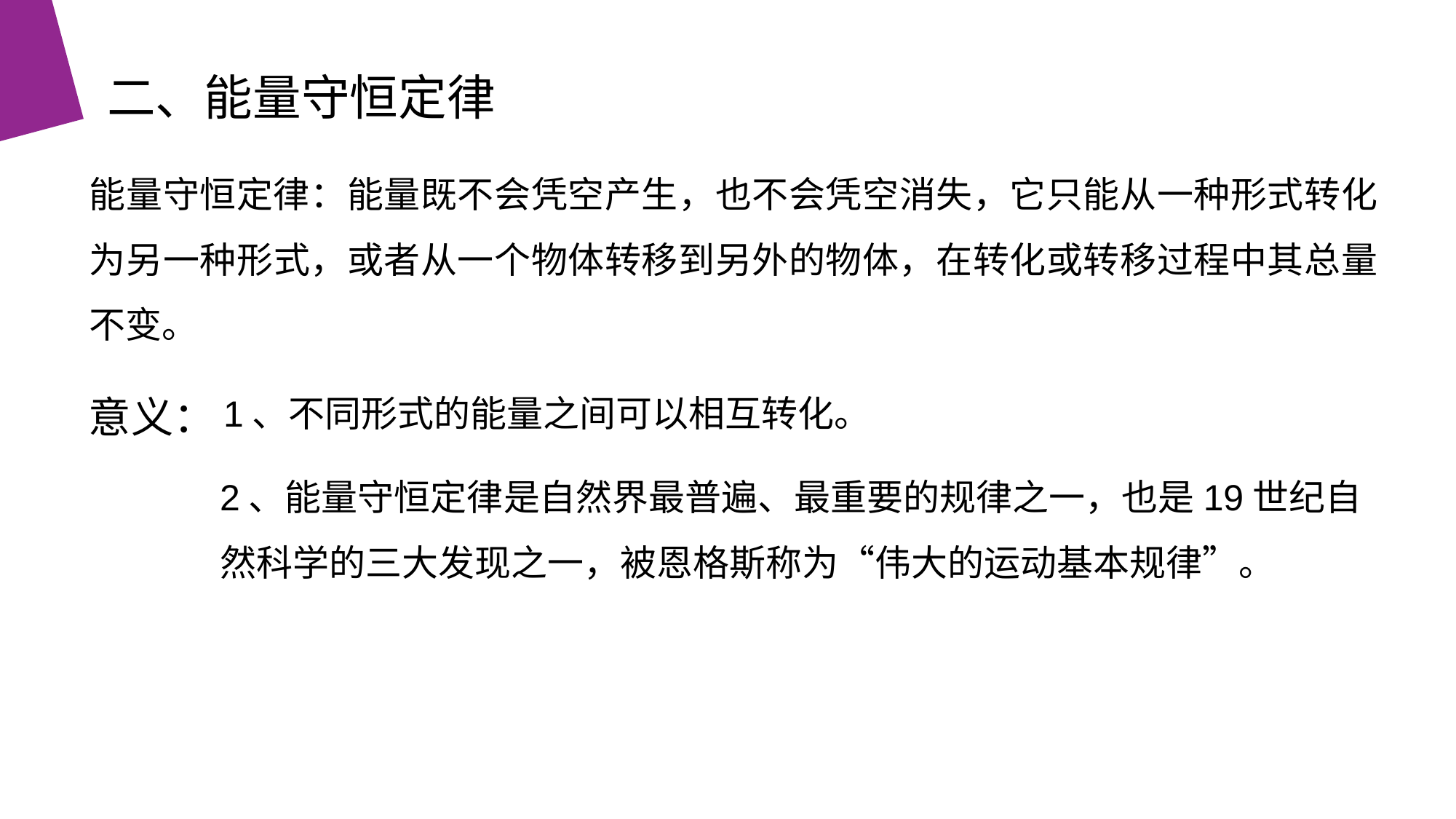

二、能量守恒定律
能量守恒定律：能量既不会凭空产生，也不会凭空消失，它只能从一种形式转化为另一种形式，或者从一个物体转移到另外的物体，在转化或转移过程中其总量不变。
意义：
1、不同形式的能量之间可以相互转化。
2、能量守恒定律是自然界最普遍、最重要的规律之一，也是19世纪自然科学的三大发现之一，被恩格斯称为“伟大的运动基本规律”。